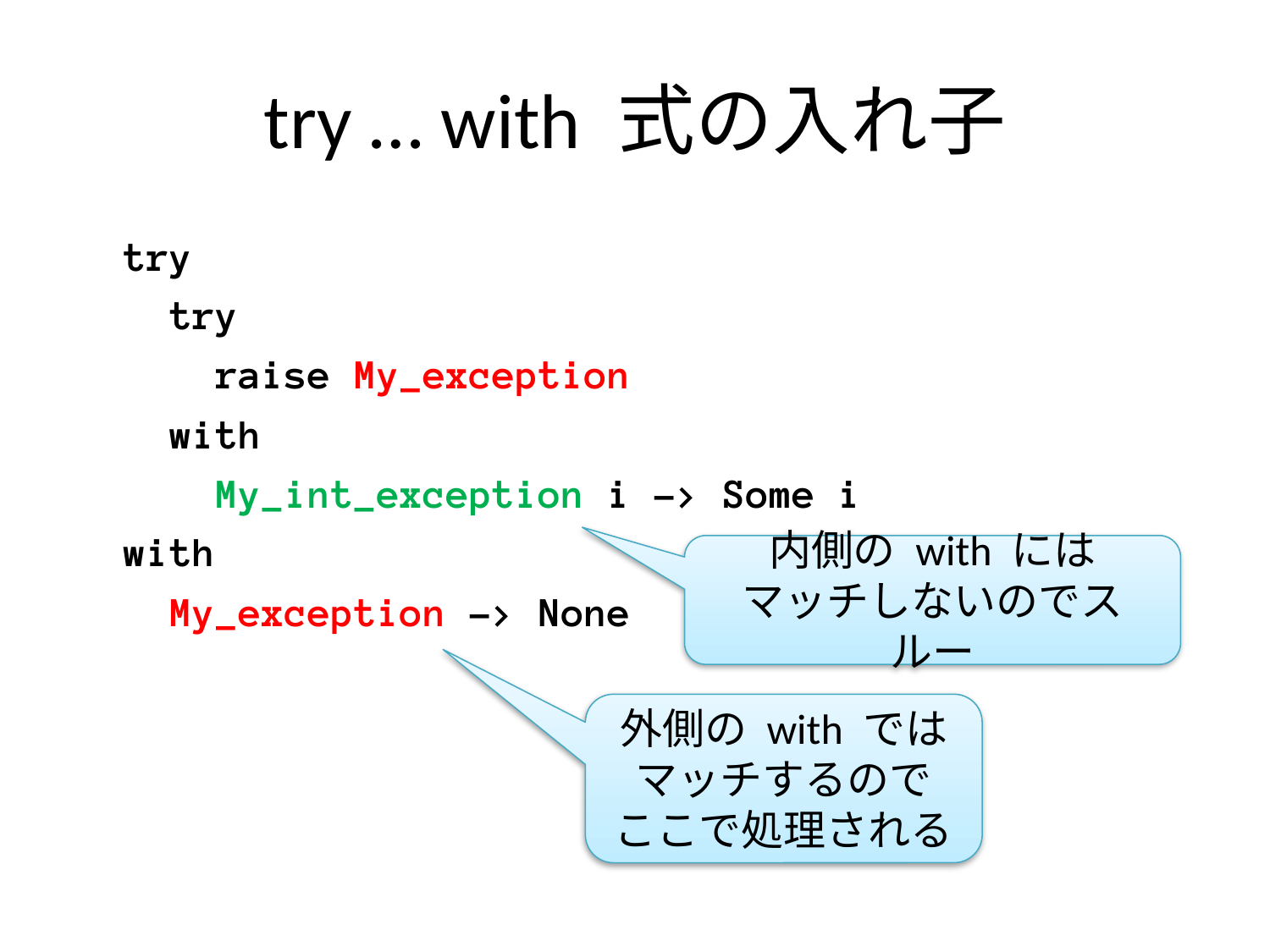

# try … with 式の入れ子
try
  try
    raise My_exception
  with
    My_int_exception i -> Some i
with
  My_exception -> None
内側の with には
マッチしないのでスルー
外側の with では
マッチするので
ここで処理される